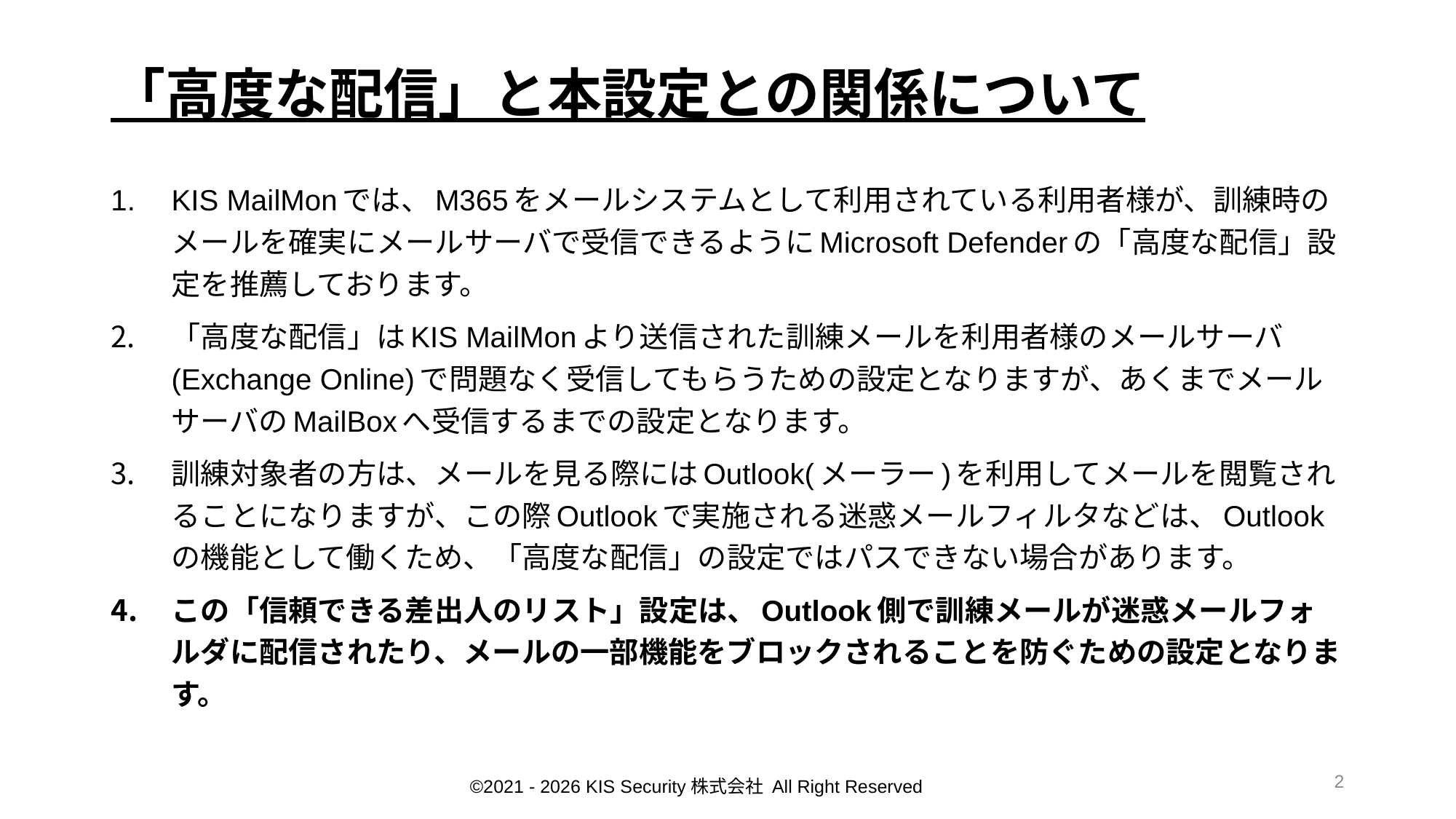

# 「高度な配信」と本設定との関係について
KIS MailMonでは、M365をメールシステムとして利用されている利用者様が、訓練時のメールを確実にメールサーバで受信できるようにMicrosoft Defenderの「高度な配信」設定を推薦しております。
「高度な配信」はKIS MailMonより送信された訓練メールを利用者様のメールサーバ(Exchange Online)で問題なく受信してもらうための設定となりますが、あくまでメールサーバのMailBoxへ受信するまでの設定となります。
訓練対象者の方は、メールを見る際にはOutlook(メーラー)を利用してメールを閲覧されることになりますが、この際Outlookで実施される迷惑メールフィルタなどは、Outlookの機能として働くため、「高度な配信」の設定ではパスできない場合があります。
この「信頼できる差出人のリスト」設定は、Outlook側で訓練メールが迷惑メールフォルダに配信されたり、メールの一部機能をブロックされることを防ぐための設定となります。
2